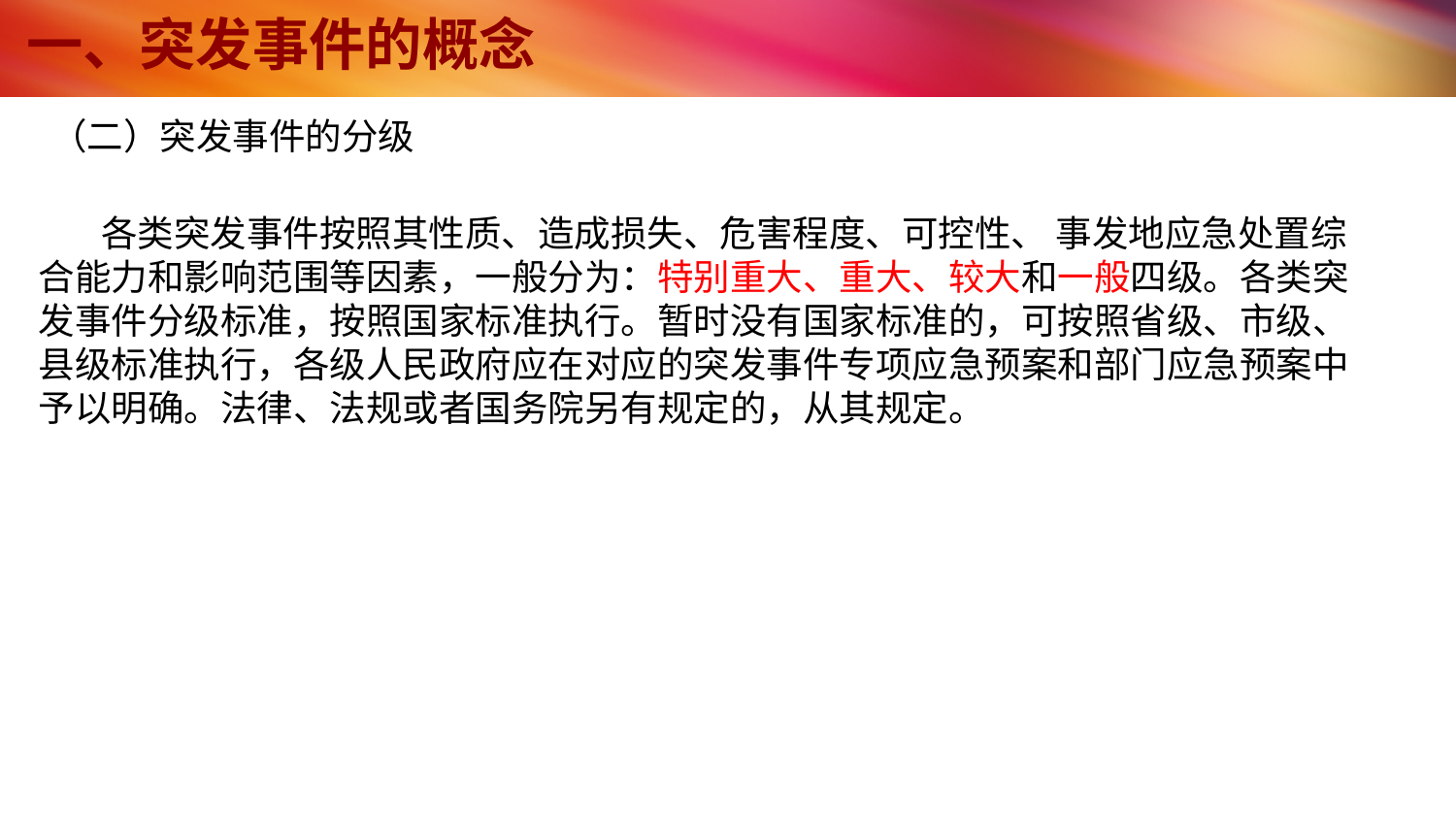

# 一、突发事件的概念
（二）突发事件的分级
各类突发事件按照其性质、造成损失、危害程度、可控性、 事发地应急处置综合能力和影响范围等因素，一般分为：特别重大、重大、较大和一般四级。各类突发事件分级标准，按照国家标准执行。暂时没有国家标准的，可按照省级、市级、县级标准执行，各级人民政府应在对应的突发事件专项应急预案和部门应急预案中予以明确。法律、法规或者国务院另有规定的，从其规定。